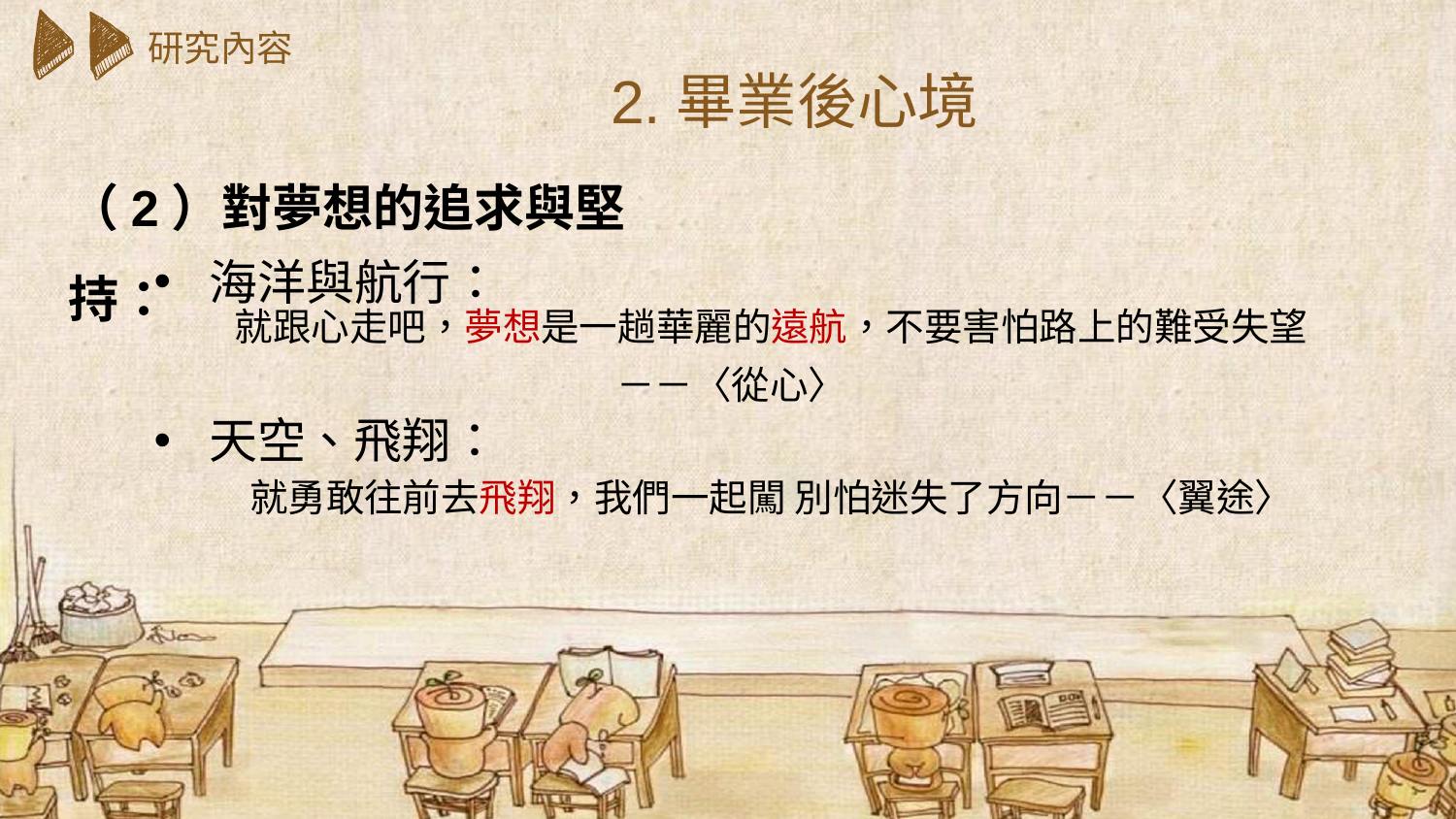

研究內容
2.畢業後心境
（2）對夢想的追求與堅持：
海洋與航行：
   就跟心走吧，夢想是一趟華麗的遠航，不要害怕路上的難受失望
                                                －－〈從心〉

天空、飛翔：
就勇敢往前去飛翔，我們一起闖 別怕迷失了方向－－〈翼途〉